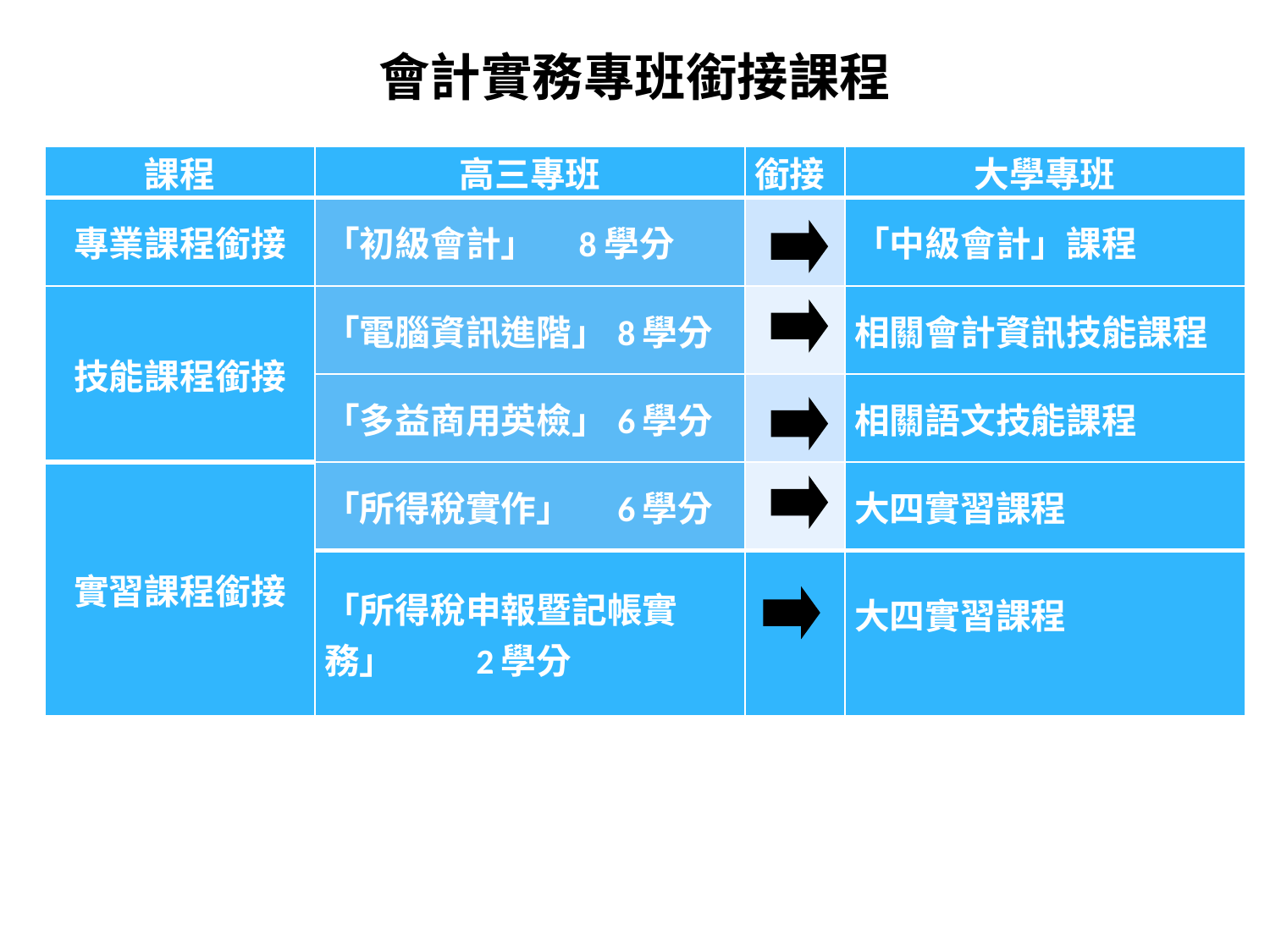

# 會計實務專班銜接課程
| 課程 | 高三專班 | 銜接 | 大學專班 |
| --- | --- | --- | --- |
| 專業課程銜接 | 「初級會計」 8學分 |  | 「中級會計」課程 |
| 技能課程銜接 | 「電腦資訊進階」8學分 |  | 相關會計資訊技能課程 |
|  | 「多益商用英檢」6學分 |  | 相關語文技能課程 |
| 實習課程銜接 | 「所得稅實作」　6學分 |  | 大四實習課程 |
|  | 「所得稅申報暨記帳實務」　　2學分 |  | 大四實習課程 |